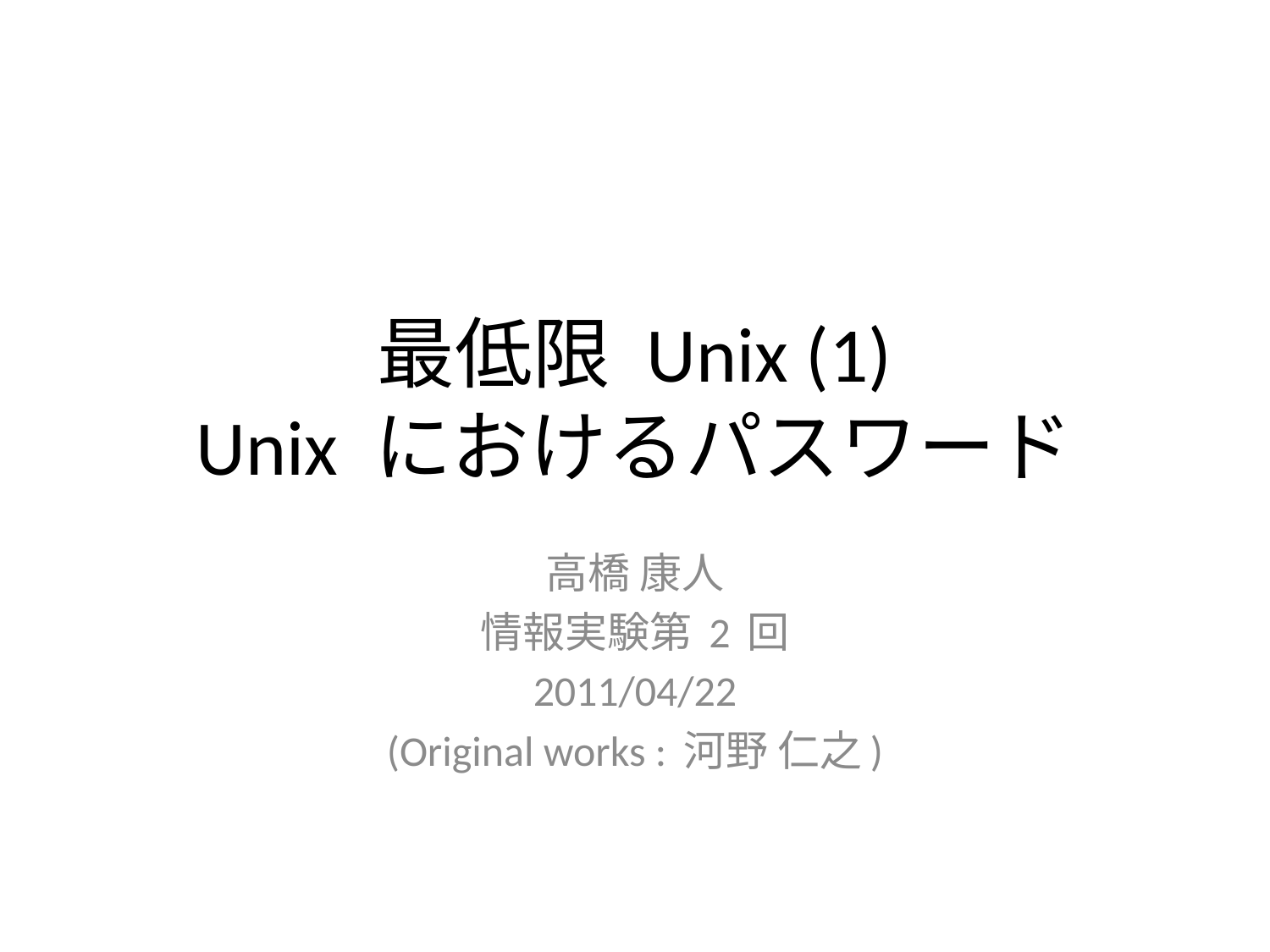

# 最低限 Unix (1) Unix におけるパスワード
高橋 康人
情報実験第 2 回
2011/04/22
(Original works : 河野 仁之)